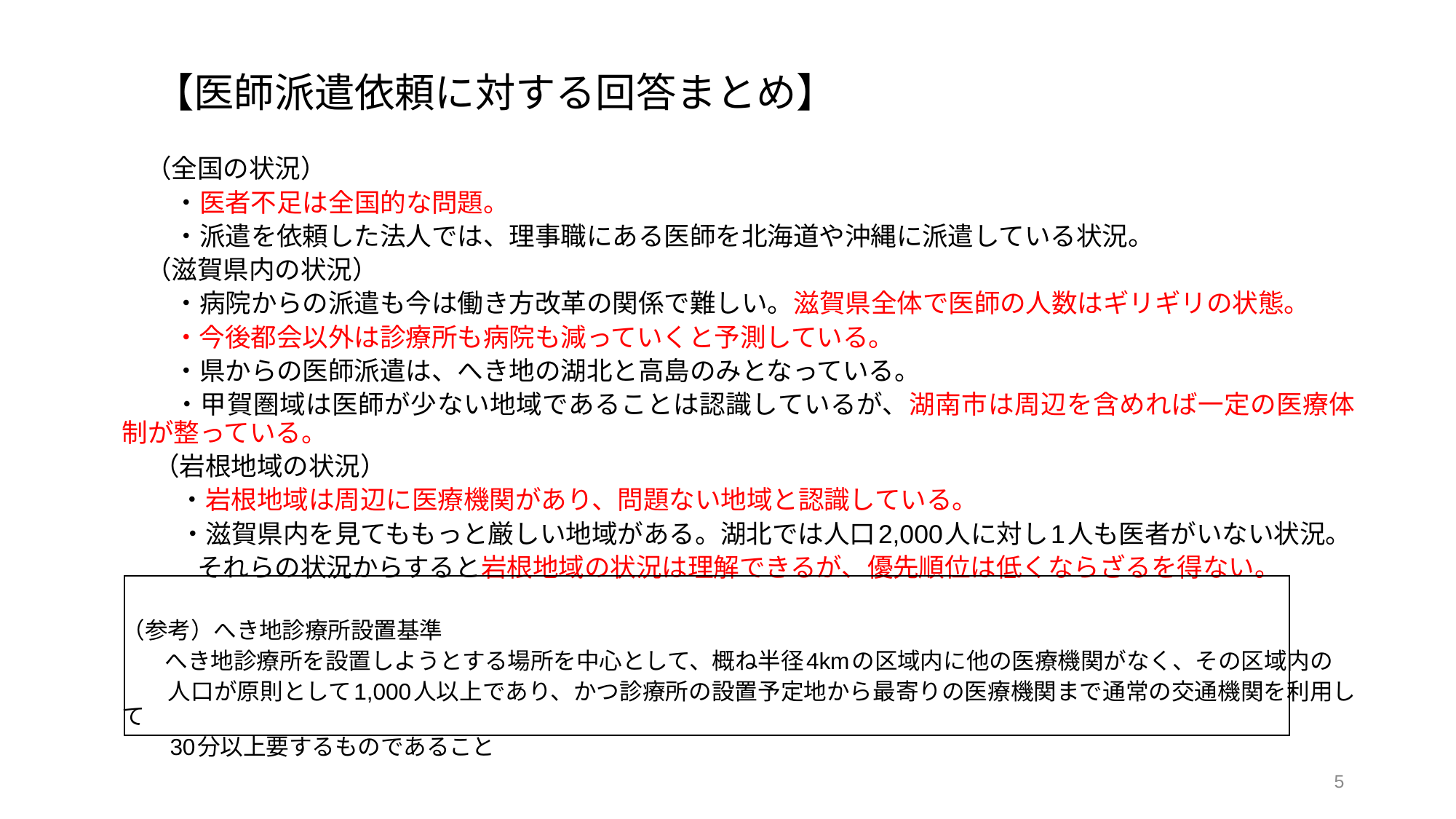

【医師派遣依頼に対する回答まとめ】

（全国の状況）
　　・医者不足は全国的な問題。
　　・派遣を依頼した法人では、理事職にある医師を北海道や沖縄に派遣している状況。
（滋賀県内の状況）
　　・病院からの派遣も今は働き方改革の関係で難しい。滋賀県全体で医師の人数はギリギリの状態。
　　・今後都会以外は診療所も病院も減っていくと予測している。
　　・県からの医師派遣は、へき地の湖北と高島のみとなっている。
　　・甲賀圏域は医師が少ない地域であることは認識しているが、湖南市は周辺を含めれば一定の医療体制が整っている。
（岩根地域の状況）
　・岩根地域は周辺に医療機関があり、問題ない地域と認識している。
 　・滋賀県内を見てももっと厳しい地域がある。湖北では人口2,000人に対し1人も医者がいない状況。
　　それらの状況からすると岩根地域の状況は理解できるが、優先順位は低くならざるを得ない。

（参考）へき地診療所設置基準
　　　へき地診療所を設置しようとする場所を中心として、概ね半径4kmの区域内に他の医療機関がなく、その区域内の
　　人口が原則として1,000人以上であり、かつ診療所の設置予定地から最寄りの医療機関まで通常の交通機関を利用して
　　30分以上要するものであること

5